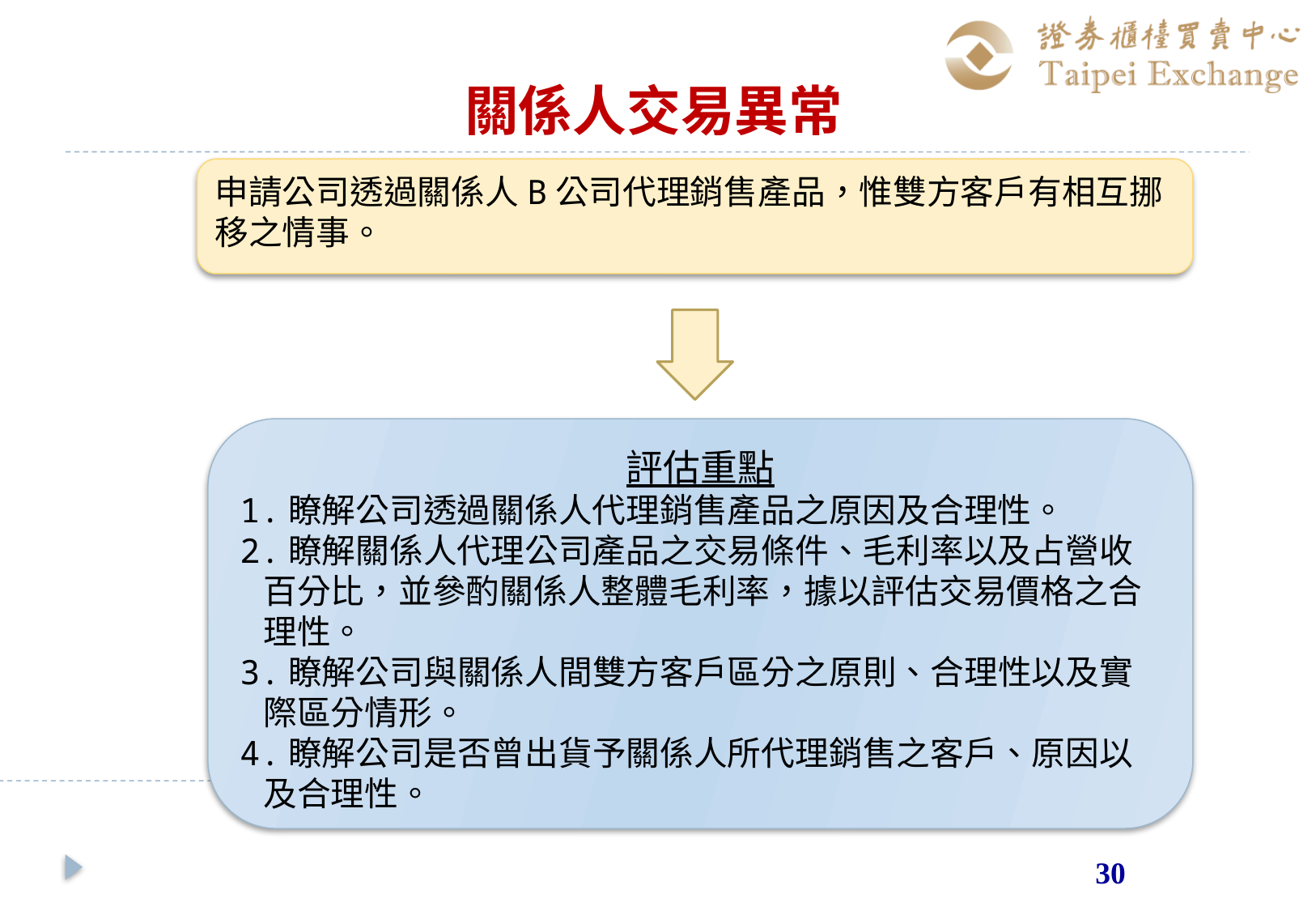

# 關係人交易異常
申請公司透過關係人B公司代理銷售產品，惟雙方客戶有相互挪移之情事。

評估重點
1.瞭解公司透過關係人代理銷售產品之原因及合理性。
2.瞭解關係人代理公司產品之交易條件、毛利率以及占營收百分比，並參酌關係人整體毛利率，據以評估交易價格之合理性。
3.瞭解公司與關係人間雙方客戶區分之原則、合理性以及實際區分情形。
4.瞭解公司是否曾出貨予關係人所代理銷售之客戶、原因以及合理性。
審查重點
30